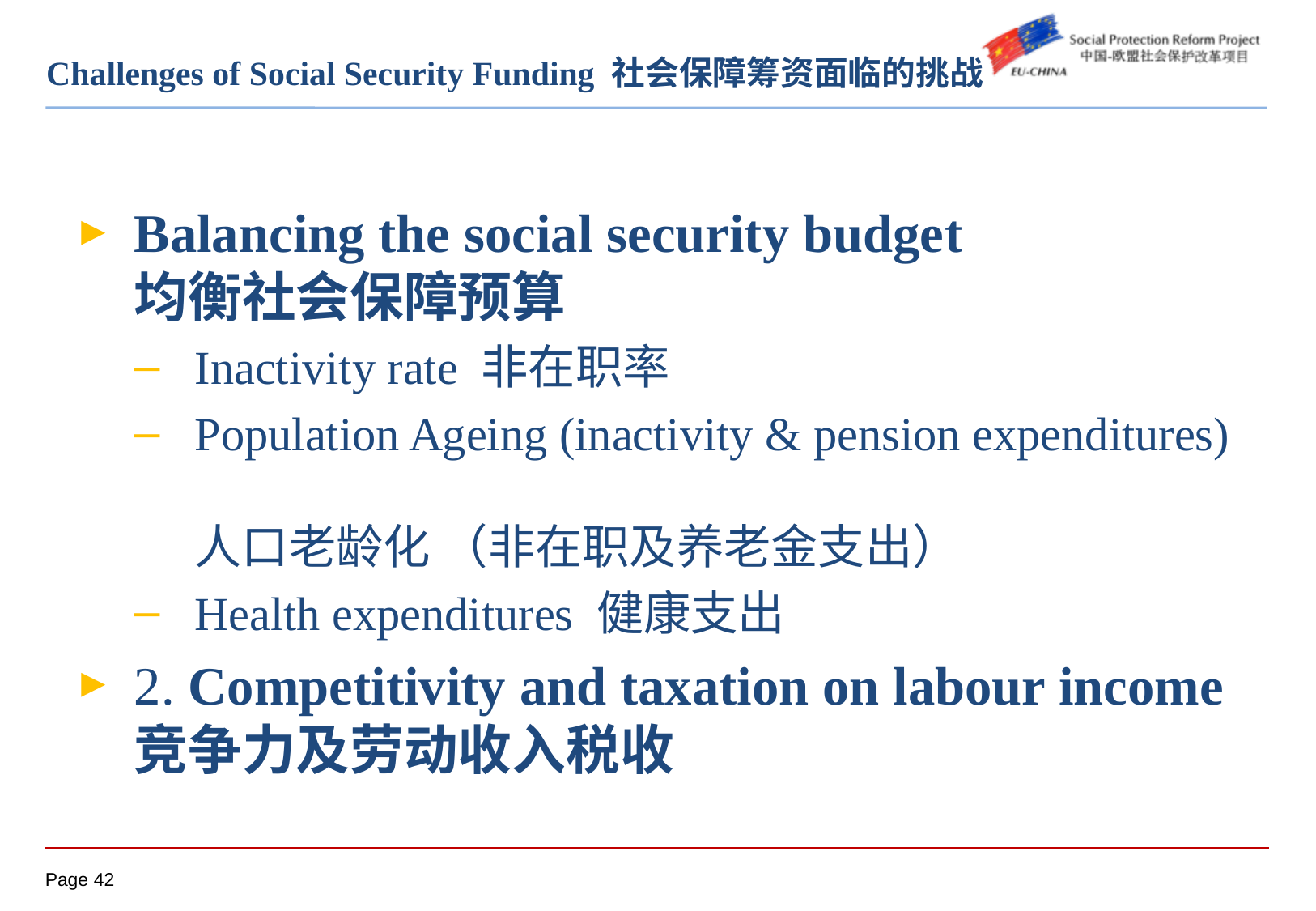

Challenges of Social Security Funding 社会保障筹资面临的挑战
Balancing the social security budget
均衡社会保障预算
Inactivity rate 非在职率
Population Ageing (inactivity & pension expenditures)
人口老龄化 （非在职及养老金支出）
Health expenditures 健康支出
2. Competitivity and taxation on labour income
竞争力及劳动收入税收